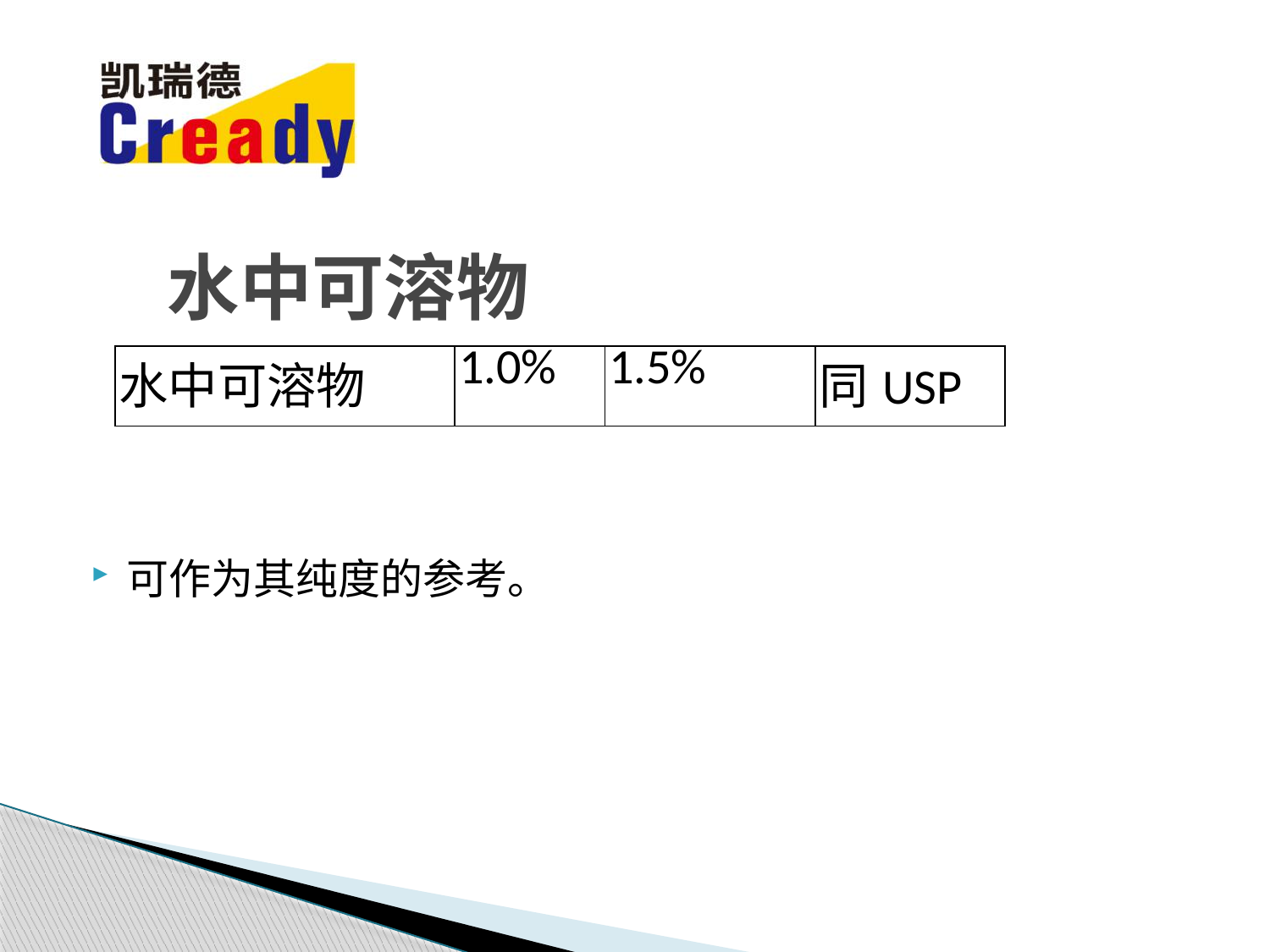

# 水中可溶物
| 水中可溶物 | 1.0% | 1.5% | 同USP |
| --- | --- | --- | --- |
可作为其纯度的参考。